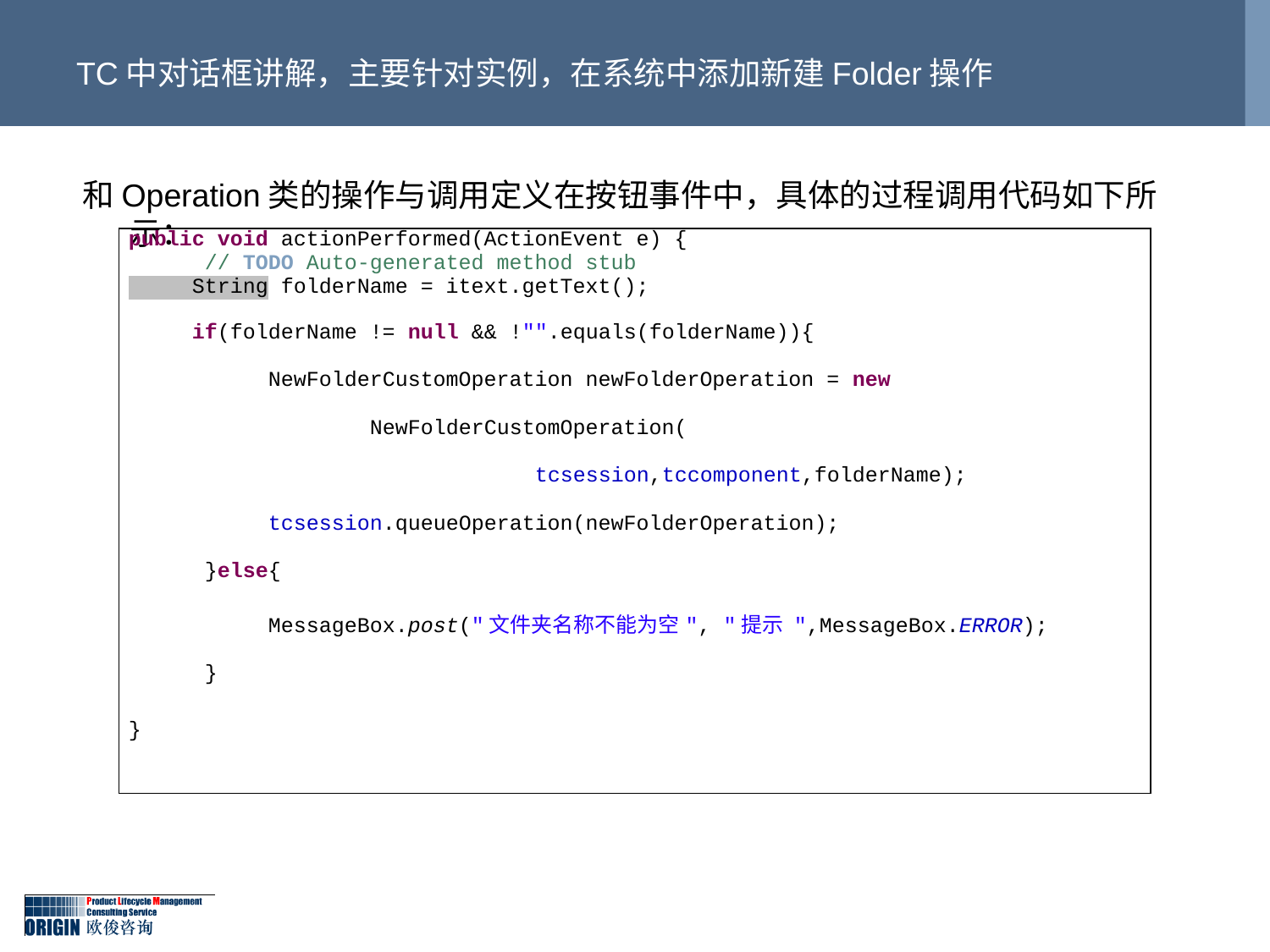

# TC中对话框讲解，主要针对实例，在系统中添加新建Folder操作
和Operation类的操作与调用定义在按钮事件中，具体的过程调用代码如下所示：

| public void actionPerformed(ActionEvent e) { // TODO Auto-generated method stub String folderName = itext.getText(); if(folderName != null && !"".equals(folderName)){ NewFolderCustomOperation newFolderOperation = new NewFolderCustomOperation( tcsession,tccomponent,folderName); tcsession.queueOperation(newFolderOperation); }else{ MessageBox.post("文件夹名称不能为空", "提示 ",MessageBox.ERROR); } } |
| --- |